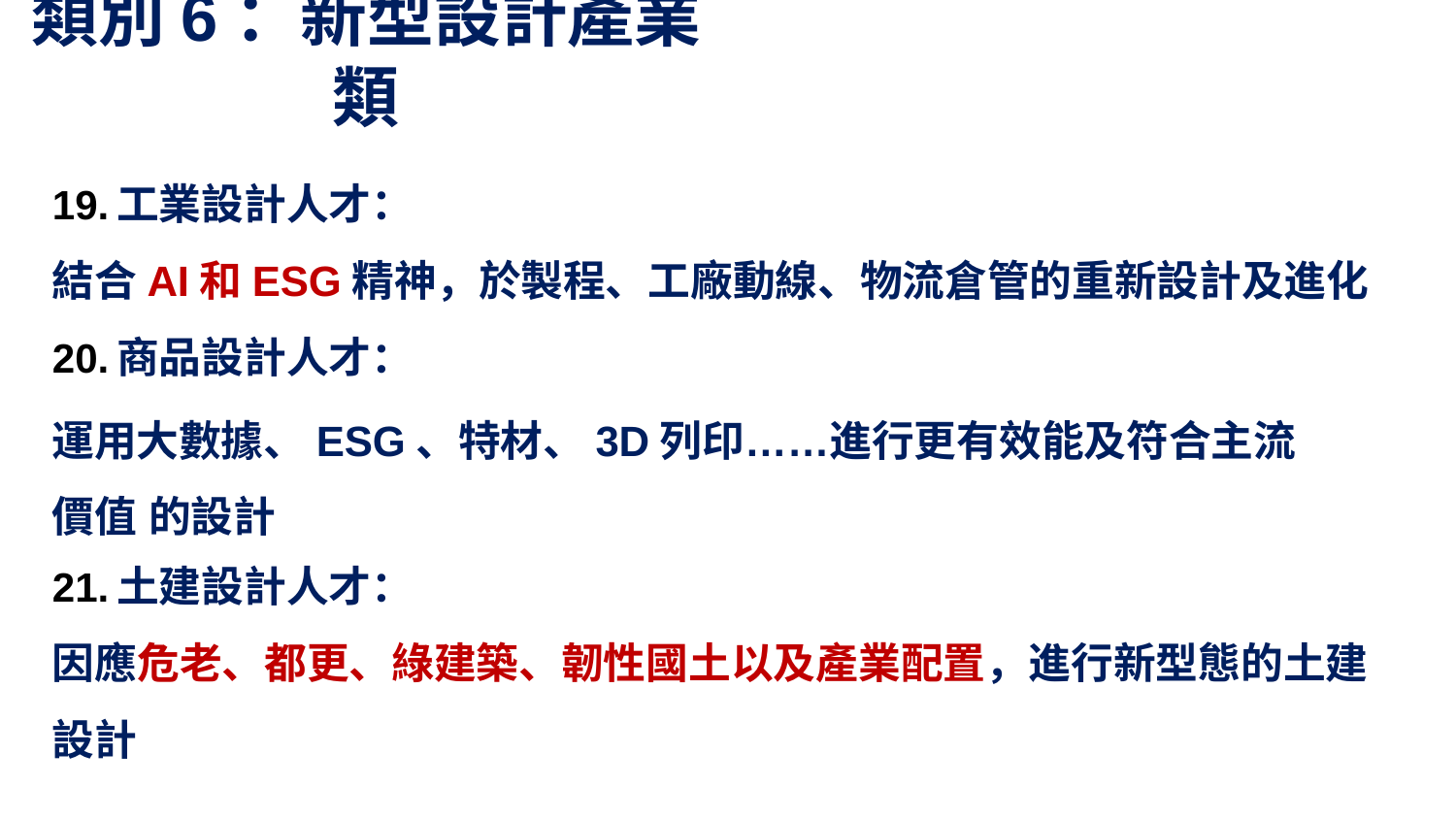

# 類別6：新型設計產業類
工業設計人才：
結合AI和ESG精神，於製程、工廠動線、物流倉管的重新設計及進化
商品設計人才：
運用大數據、ESG、特材、3D列印……進行更有效能及符合主流價值 的設計
土建設計人才：
因應危老、都更、綠建築、韌性國土以及產業配置，進行新型態的土建 設計